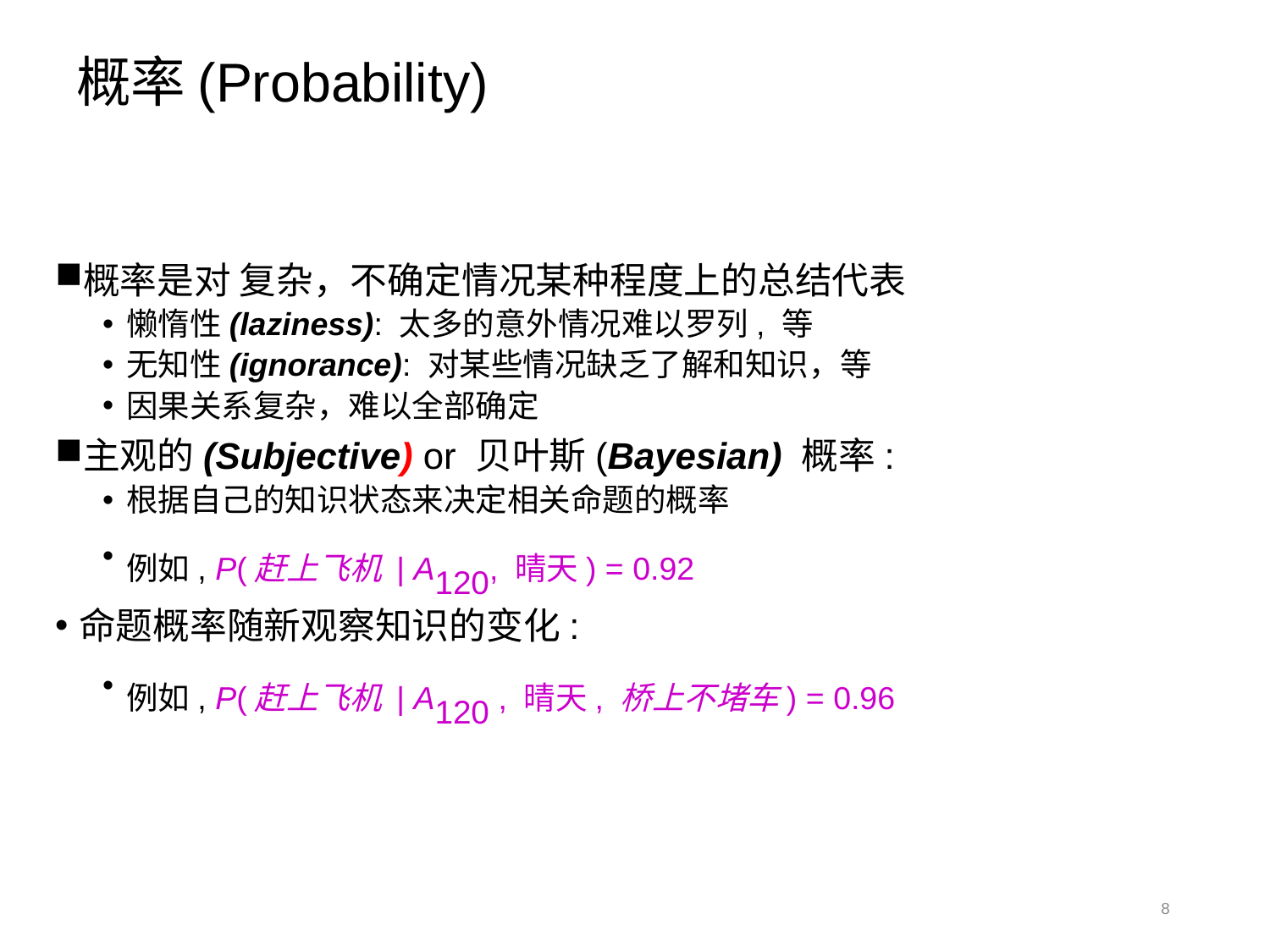

# 概率(Probability)
概率是对 复杂，不确定情况某种程度上的总结代表
懒惰性(laziness): 太多的意外情况难以罗列, 等
无知性(ignorance): 对某些情况缺乏了解和知识，等
因果关系复杂，难以全部确定
主观的(Subjective) or 贝叶斯(Bayesian) 概率:
根据自己的知识状态来决定相关命题的概率
例如, P(赶上飞机 | A120, 晴天) = 0.92
命题概率随新观察知识的变化:
例如, P(赶上飞机 | A120 , 晴天, 桥上不堵车) = 0.96

8